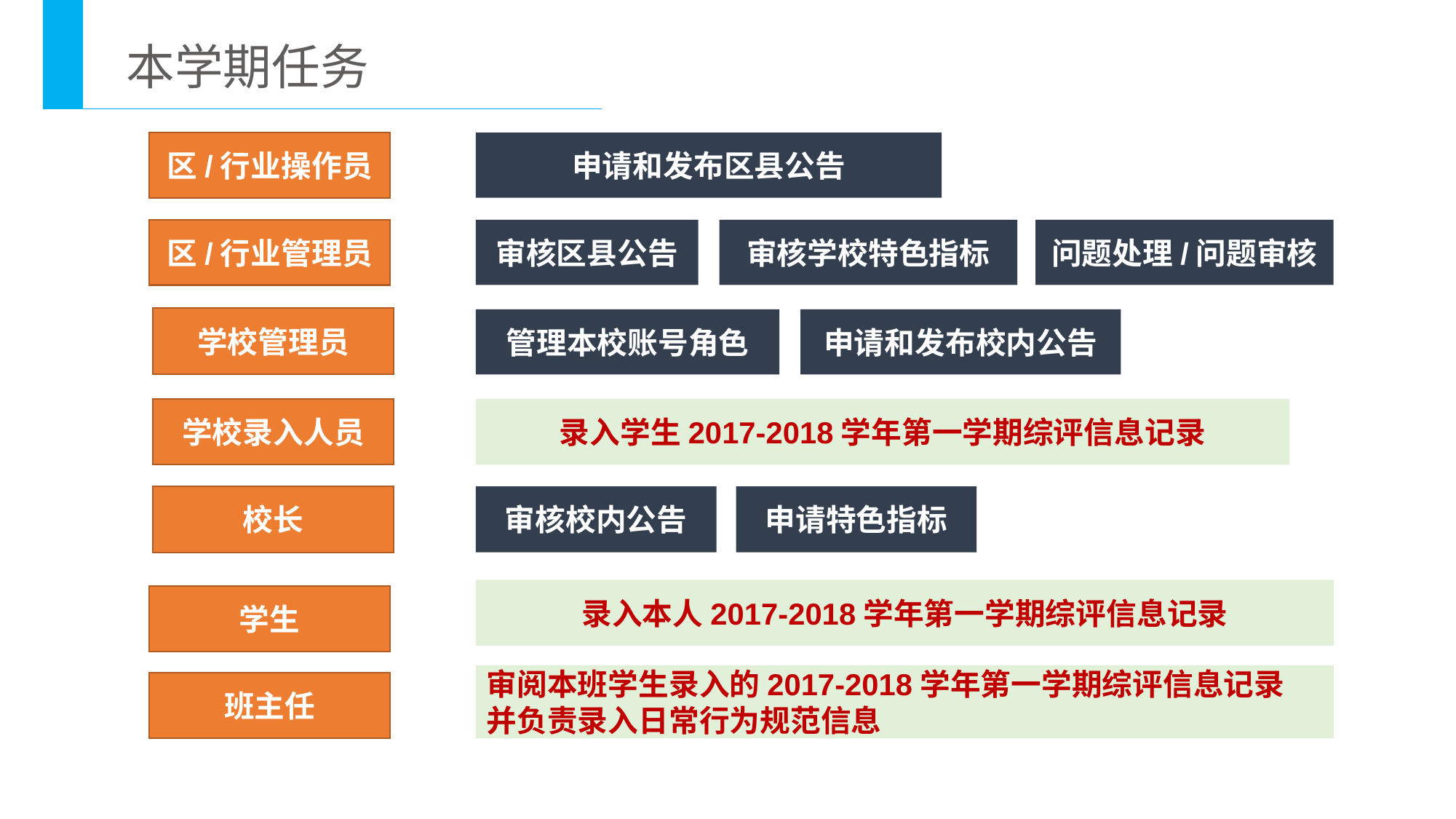

本学期任务
区/行业操作员
申请和发布区县公告
区/行业管理员
审核区县公告
审核学校特色指标
问题处理/问题审核
学校管理员
管理本校账号角色
申请和发布校内公告
学校录入人员
录入学生2017-2018学年第一学期综评信息记录
审核校内公告
申请特色指标
校长
录入本人2017-2018学年第一学期综评信息记录
学生
审阅本班学生录入的2017-2018学年第一学期综评信息记录
并负责录入日常行为规范信息
班主任